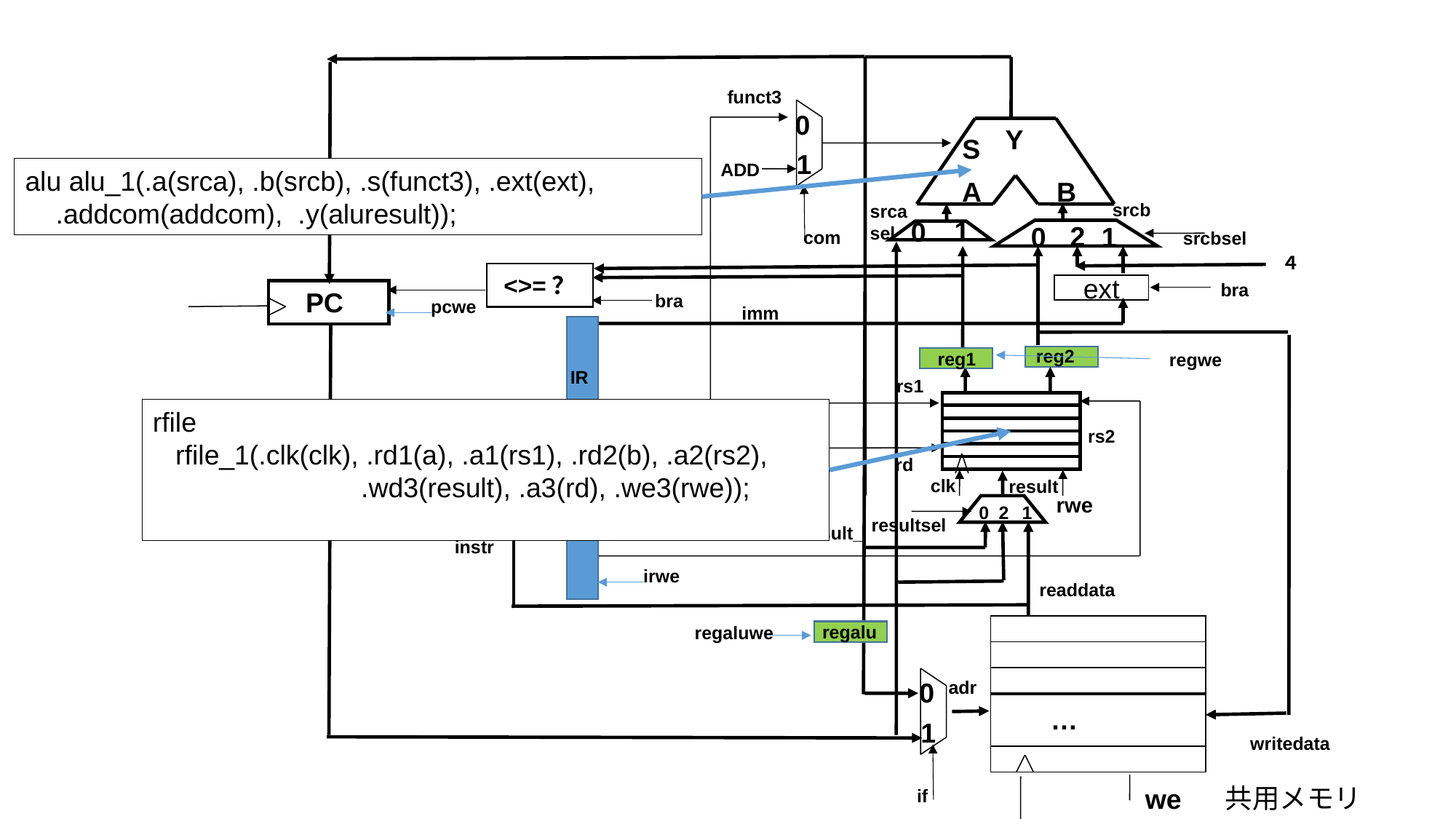

funct3

0

Y

S
1

ADD
alu alu_1(.a(srca), .b(srcb), .s(funct3), .ext(ext),
    .addcom(addcom),  .y(aluresult));

A
B
srcb
srca
sel

1
0
2
0
1

com

srcbsel

４

<>=？
bra
ext
PC

bra
pcwe

imm

reg2
reg1
regwe

IR

rs1

rfile
   rfile_1(.clk(clk), .rd1(a), .a1(rs1), .rd2(b), .a2(rs2),
	             .wd3(result), .a3(rd), .we3(rwe));

rs2

rd
clk
result

rwe

0
1
2

resultsel

aluresult_

instr

irwe
readdata

regalu

regaluwe

0
adr

…
1

writedata

共用メモリ

we
 if